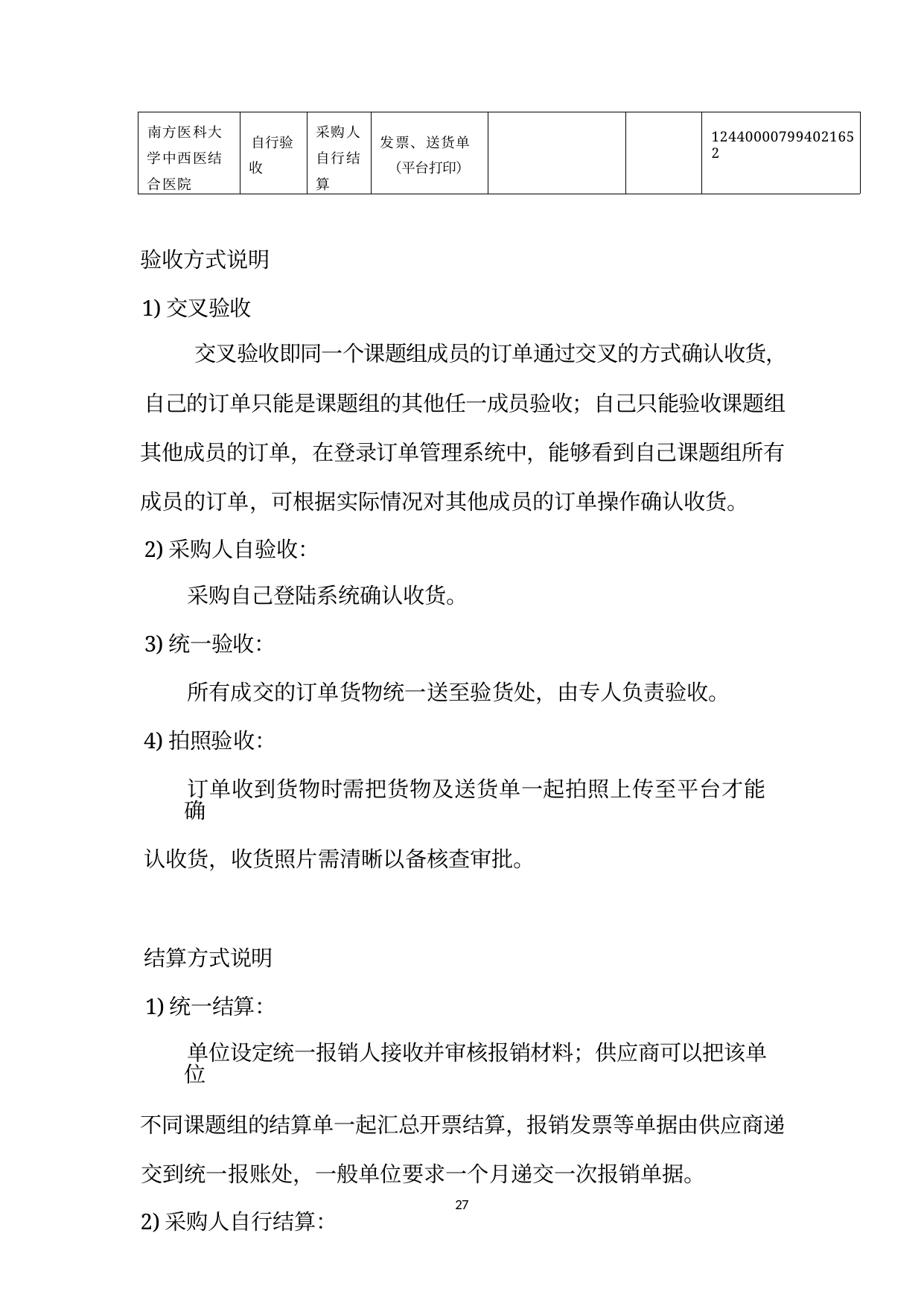

| 南方医科大 学中西医结 合医院 | 自行验 收 | 采购人 自行结 算 | 发票、送货单 （平台打印） |  |  | 124400007994021652 |
| --- | --- | --- | --- | --- | --- | --- |

验收方式说明
1)交叉验收
交叉验收即同一个课题组成员的订单通过交叉的方式确认收货，
自己的订单只能是课题组的其他任一成员验收；自己只能验收课题组 其他成员的订单，在登录订单管理系统中，能够看到自己课题组所有 成员的订单，可根据实际情况对其他成员的订单操作确认收货。
2)采购人自验收：
采购自己登陆系统确认收货。
3)统一验收：

所有成交的订单货物统一送至验货处，由专人负责验收。
4)拍照验收：

订单收到货物时需把货物及送货单一起拍照上传至平台才能确
认收货，收货照片需清晰以备核查审批。

结算方式说明
1)统一结算：
单位设定统一报销人接收并审核报销材料；供应商可以把该单位
不同课题组的结算单一起汇总开票结算，报销发票等单据由供应商递 交到统一报账处，一般单位要求一个月递交一次报销单据。

2)采购人自行结算：

27